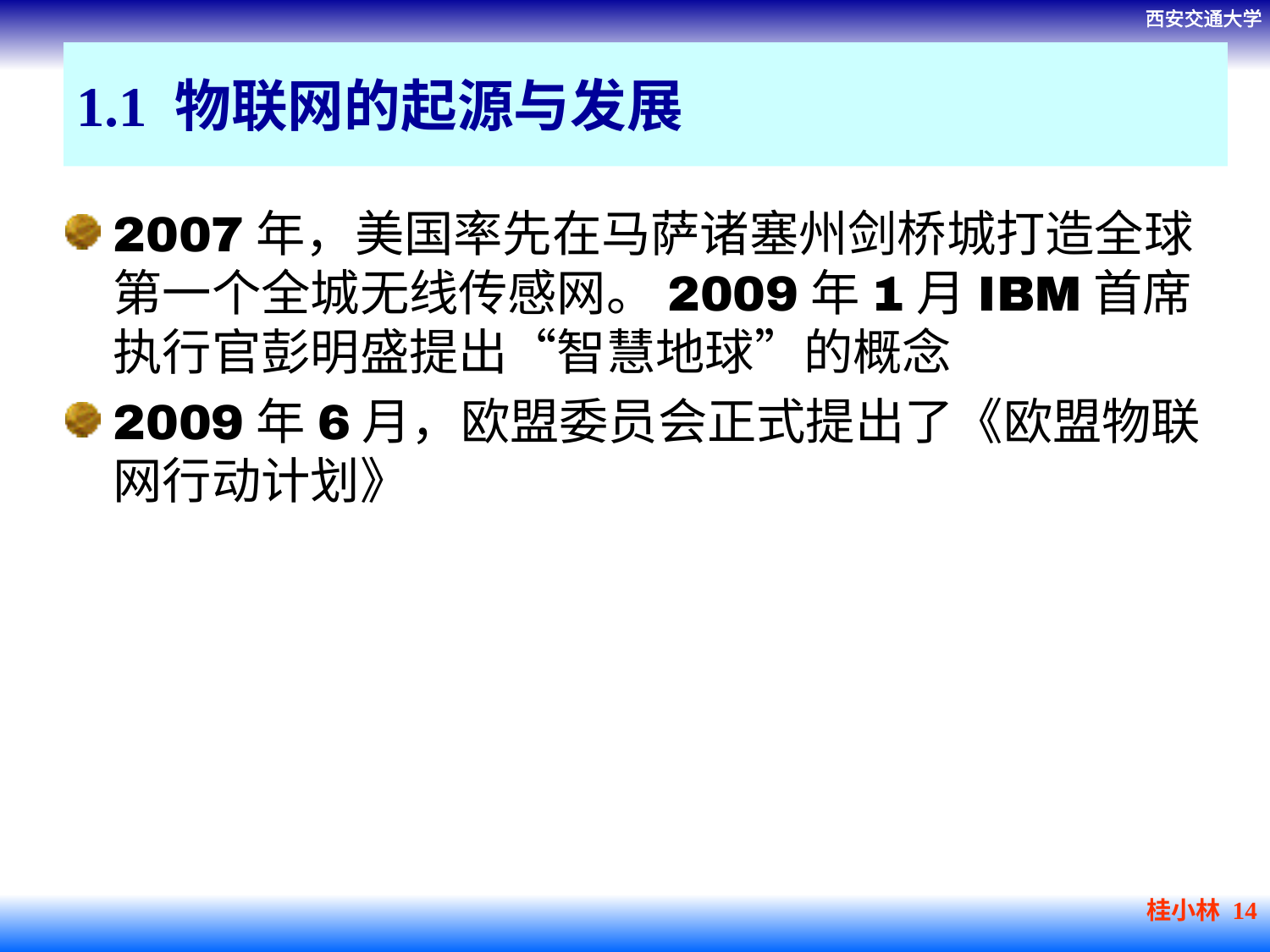

1.1 物联网的起源与发展
2007年，美国率先在马萨诸塞州剑桥城打造全球第一个全城无线传感网。2009年1月IBM首席执行官彭明盛提出“智慧地球”的概念
2009年6月，欧盟委员会正式提出了《欧盟物联网行动计划》
桂小林 14